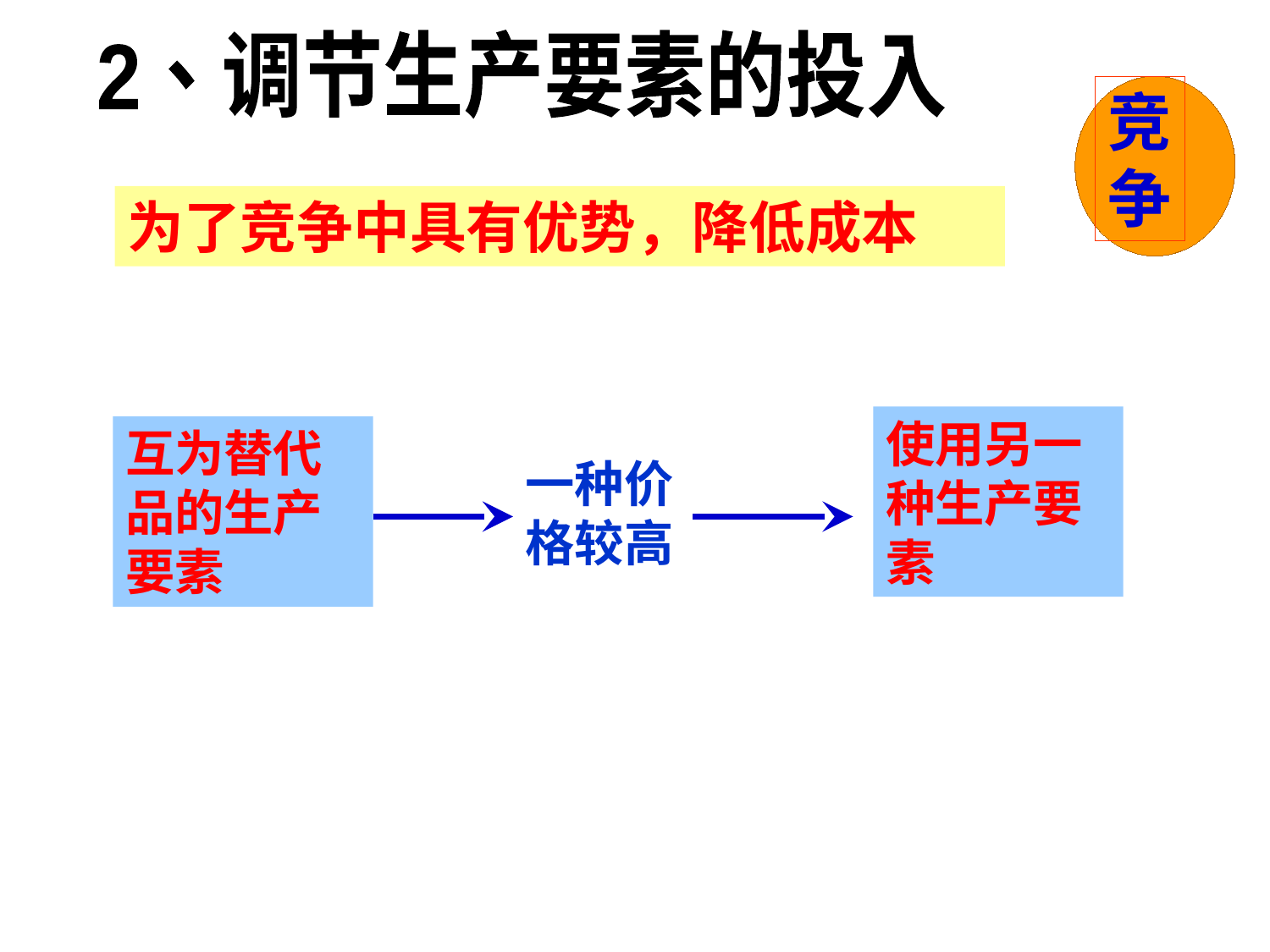

2、调节生产要素的投入

竞争
为了竞争中具有优势，降低成本
使用另一种生产要素
互为替代品的生产要素
一种价格较高